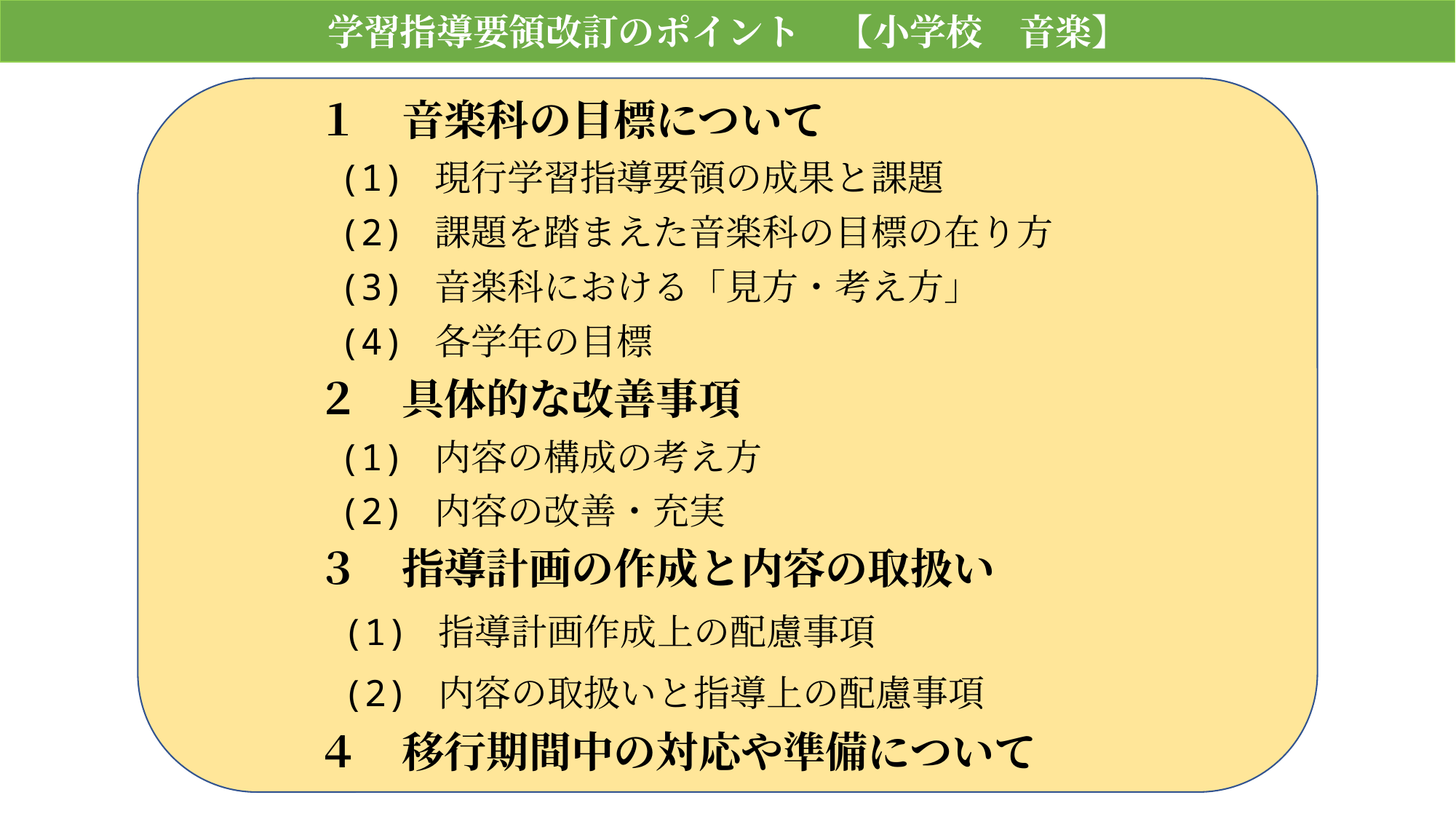

学習指導要領改訂のポイント　【小学校　音楽】

１　音楽科の目標について
 (1) 現行学習指導要領の成果と課題
 (2) 課題を踏まえた音楽科の目標の在り方
 (3) 音楽科における「見方・考え方」
 (4) 各学年の目標
２　具体的な改善事項
 (1) 内容の構成の考え方
 (2) 内容の改善・充実
３　指導計画の作成と内容の取扱い
 (1) 指導計画作成上の配慮事項
 (2) 内容の取扱いと指導上の配慮事項
４　移行期間中の対応や準備について